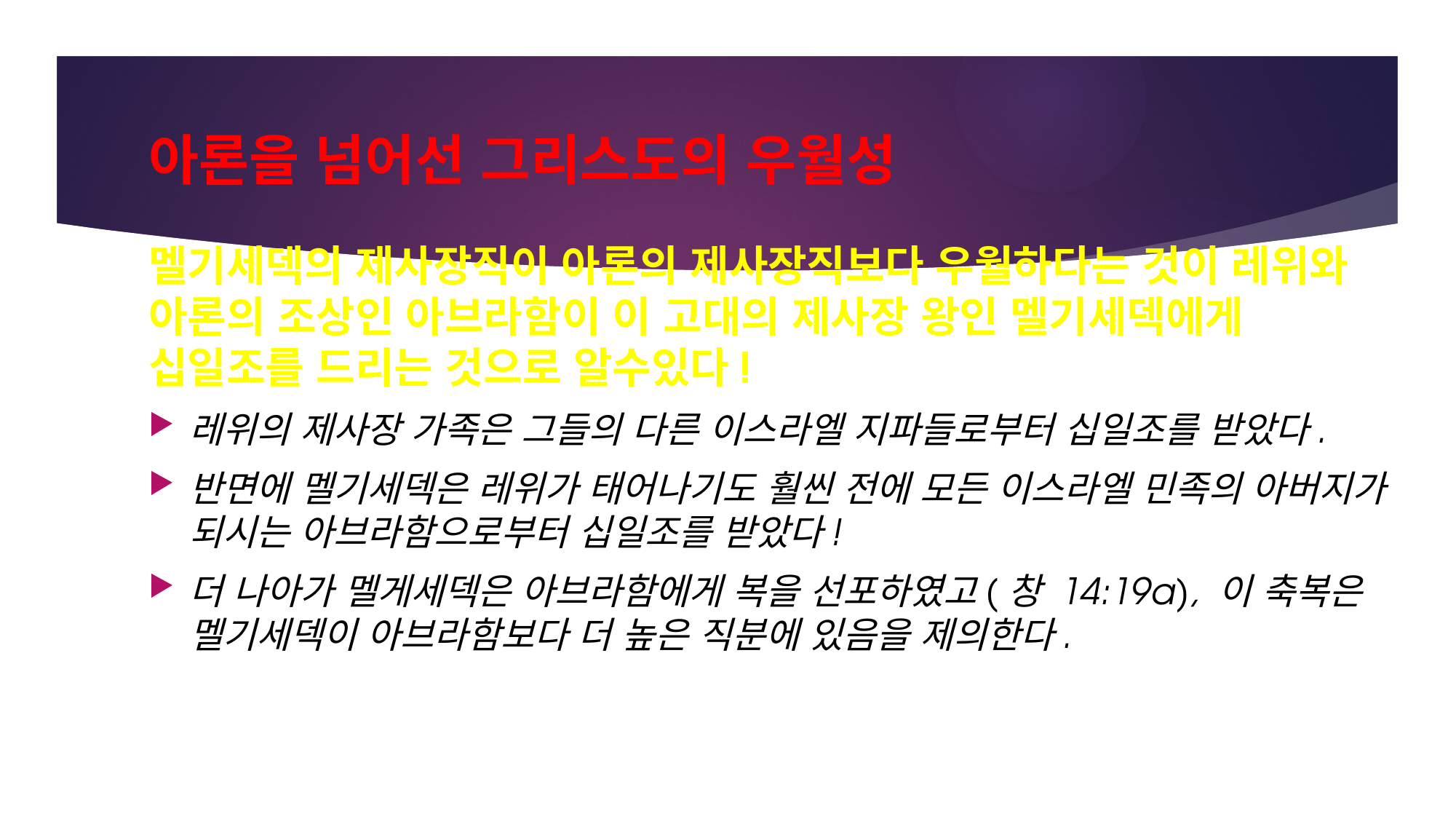

# 아론을 넘어선 그리스도의 우월성
멜기세덱의 제사장직이 아론의 제사장직보다 우월하다는 것이 레위와 아론의 조상인 아브라함이 이 고대의 제사장 왕인 멜기세덱에게 십일조를 드리는 것으로 알수있다!
레위의 제사장 가족은 그들의 다른 이스라엘 지파들로부터 십일조를 받았다.
반면에 멜기세덱은 레위가 태어나기도 훨씬 전에 모든 이스라엘 민족의 아버지가 되시는 아브라함으로부터 십일조를 받았다!
더 나아가 멜게세덱은 아브라함에게 복을 선포하였고(창 14:19a), 이 축복은 멜기세덱이 아브라함보다 더 높은 직분에 있음을 제의한다.